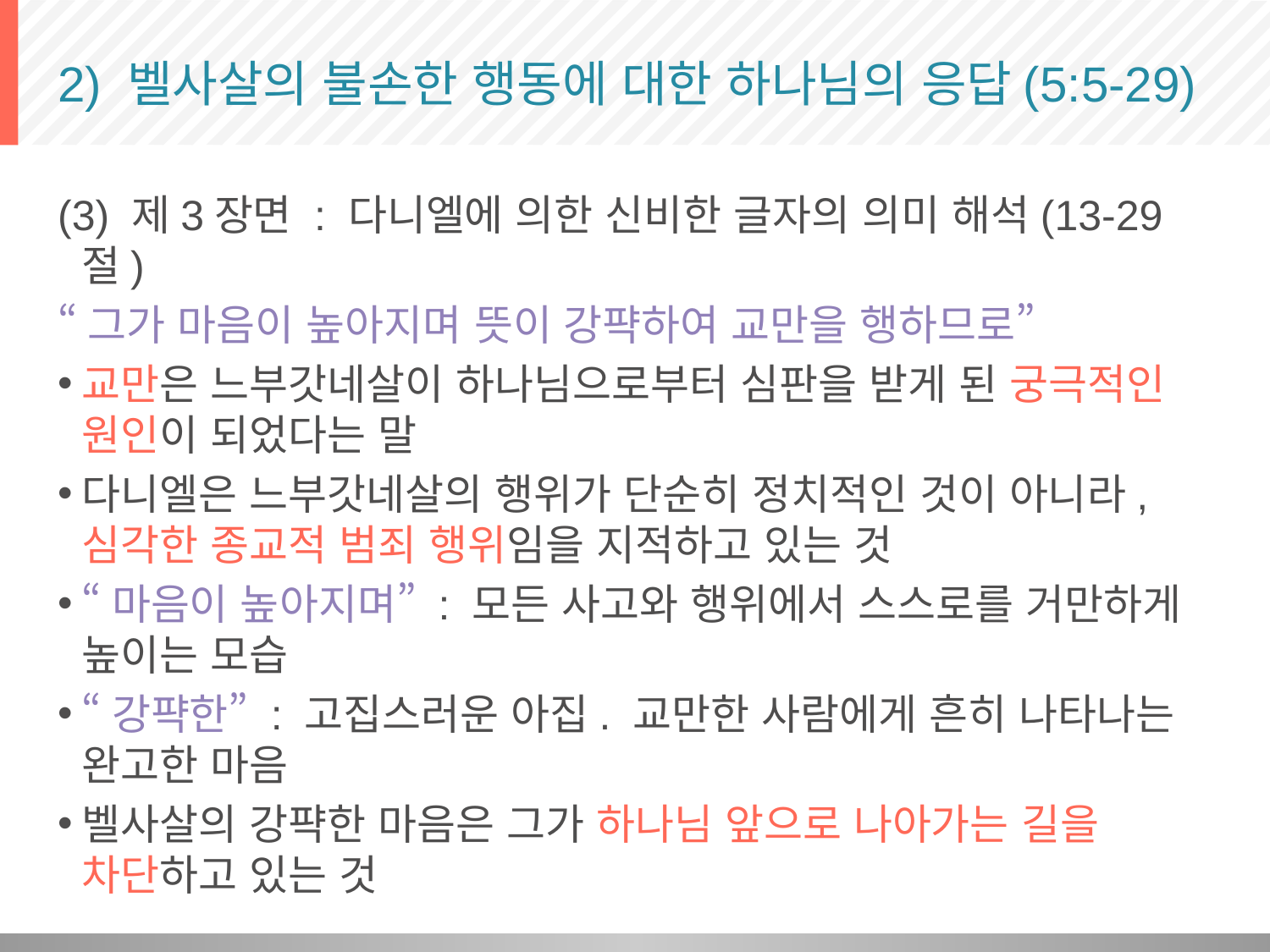

# 2) 벨사살의 불손한 행동에 대한 하나님의 응답(5:5-29)
(3) 제3장면 : 다니엘에 의한 신비한 글자의 의미 해석(13-29절)
“그가 마음이 높아지며 뜻이 강퍅하여 교만을 행하므로”
교만은 느부갓네살이 하나님으로부터 심판을 받게 된 궁극적인 원인이 되었다는 말
다니엘은 느부갓네살의 행위가 단순히 정치적인 것이 아니라, 심각한 종교적 범죄 행위임을 지적하고 있는 것
“마음이 높아지며” : 모든 사고와 행위에서 스스로를 거만하게 높이는 모습
“강퍅한” : 고집스러운 아집. 교만한 사람에게 흔히 나타나는 완고한 마음
벨사살의 강퍅한 마음은 그가 하나님 앞으로 나아가는 길을 차단하고 있는 것